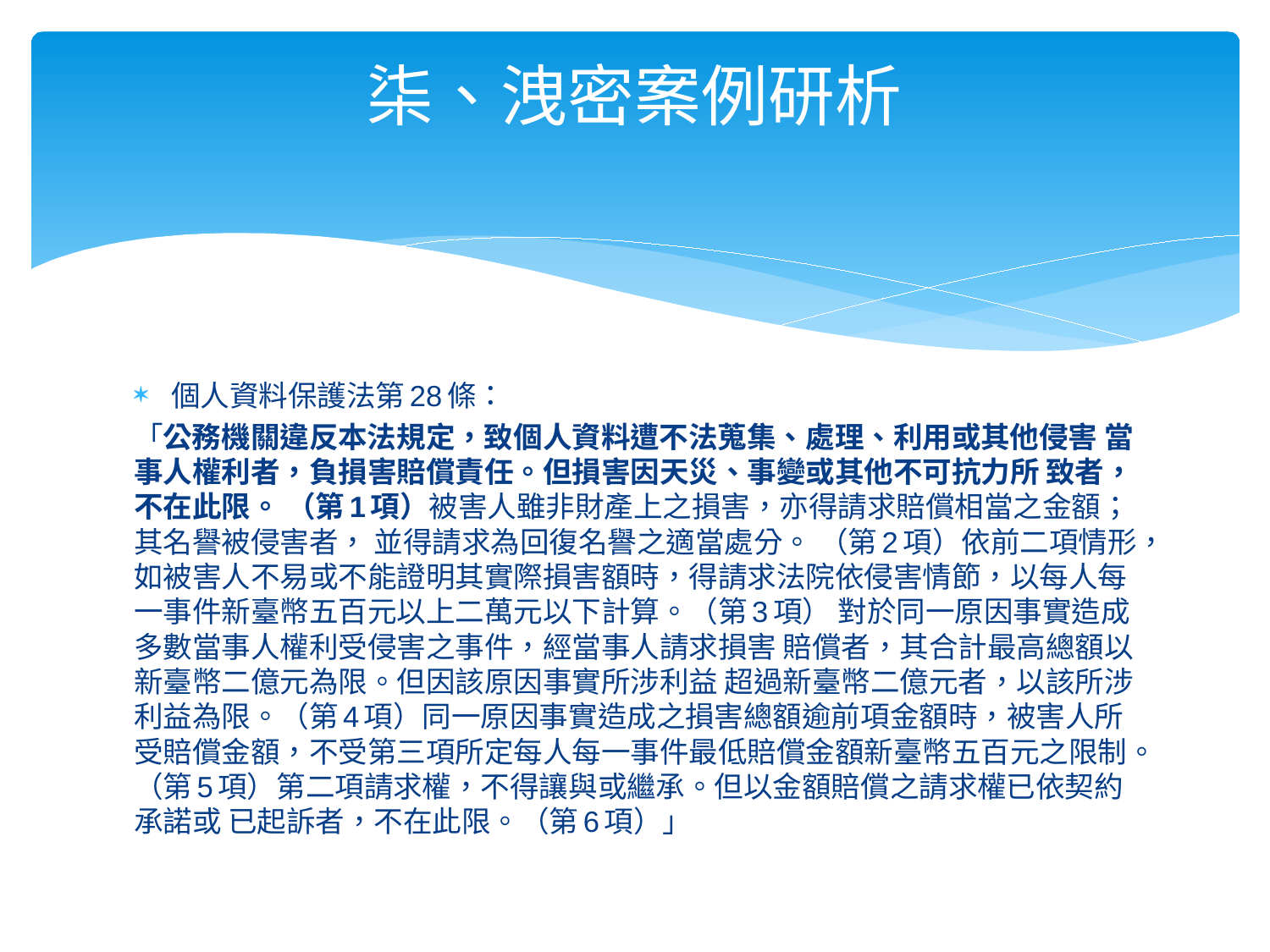

# 柒、洩密案例研析
個人資料保護法第28條：
「公務機關違反本法規定，致個人資料遭不法蒐集、處理、利用或其他侵害 當事人權利者，負損害賠償責任。但損害因天災、事變或其他不可抗力所 致者，不在此限。 （第1項）被害人雖非財產上之損害，亦得請求賠償相當之金額；其名譽被侵害者， 並得請求為回復名譽之適當處分。 （第2項）依前二項情形，如被害人不易或不能證明其實際損害額時，得請求法院依侵害情節，以每人每一事件新臺幣五百元以上二萬元以下計算。（第3項） 對於同一原因事實造成多數當事人權利受侵害之事件，經當事人請求損害 賠償者，其合計最高總額以新臺幣二億元為限。但因該原因事實所涉利益 超過新臺幣二億元者，以該所涉利益為限。（第4項）同一原因事實造成之損害總額逾前項金額時，被害人所受賠償金額，不受第三項所定每人每一事件最低賠償金額新臺幣五百元之限制。（第5項）第二項請求權，不得讓與或繼承。但以金額賠償之請求權已依契約承諾或 已起訴者，不在此限。（第6項）」